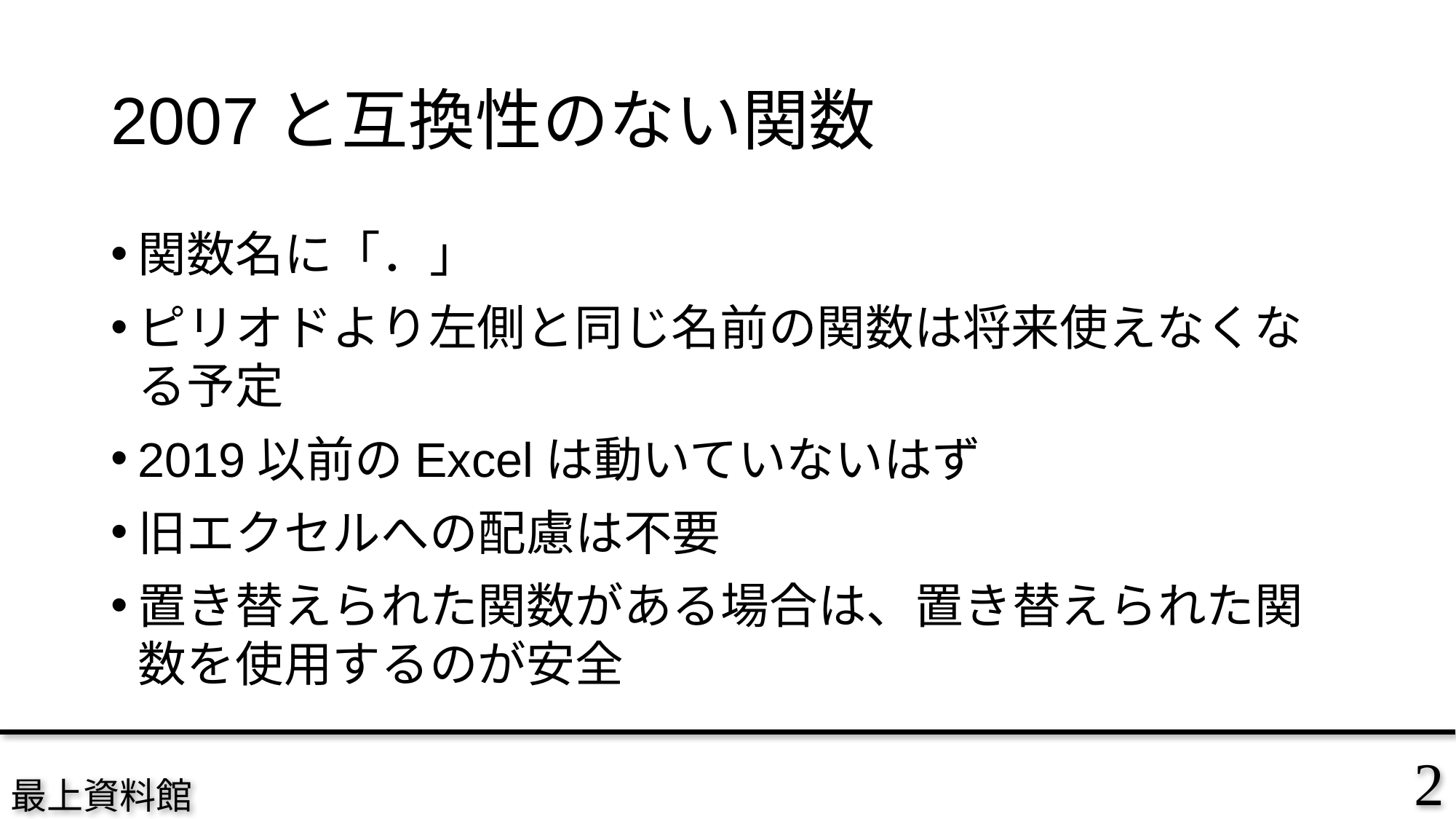

# 2007と互換性のない関数
関数名に「．」
ピリオドより左側と同じ名前の関数は将来使えなくなる予定
2019以前のExcelは動いていないはず
旧エクセルへの配慮は不要
置き替えられた関数がある場合は、置き替えられた関数を使用するのが安全